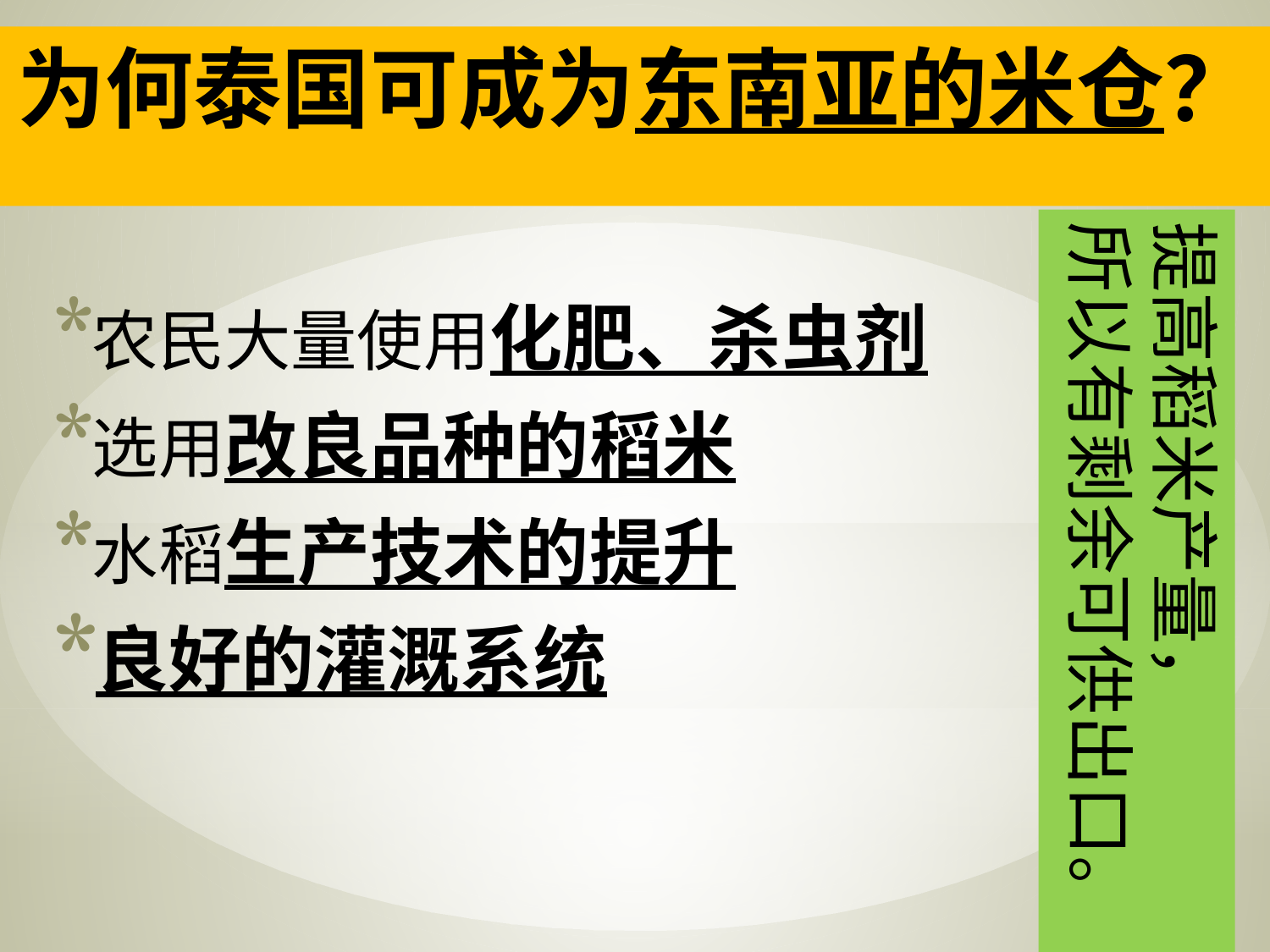

# 为何泰国可成为东南亚的米仓？
提高稻米产量，
所以有剩余可供出口。
农民大量使用化肥、杀虫剂
选用改良品种的稻米
水稻生产技术的提升
良好的灌溉系统